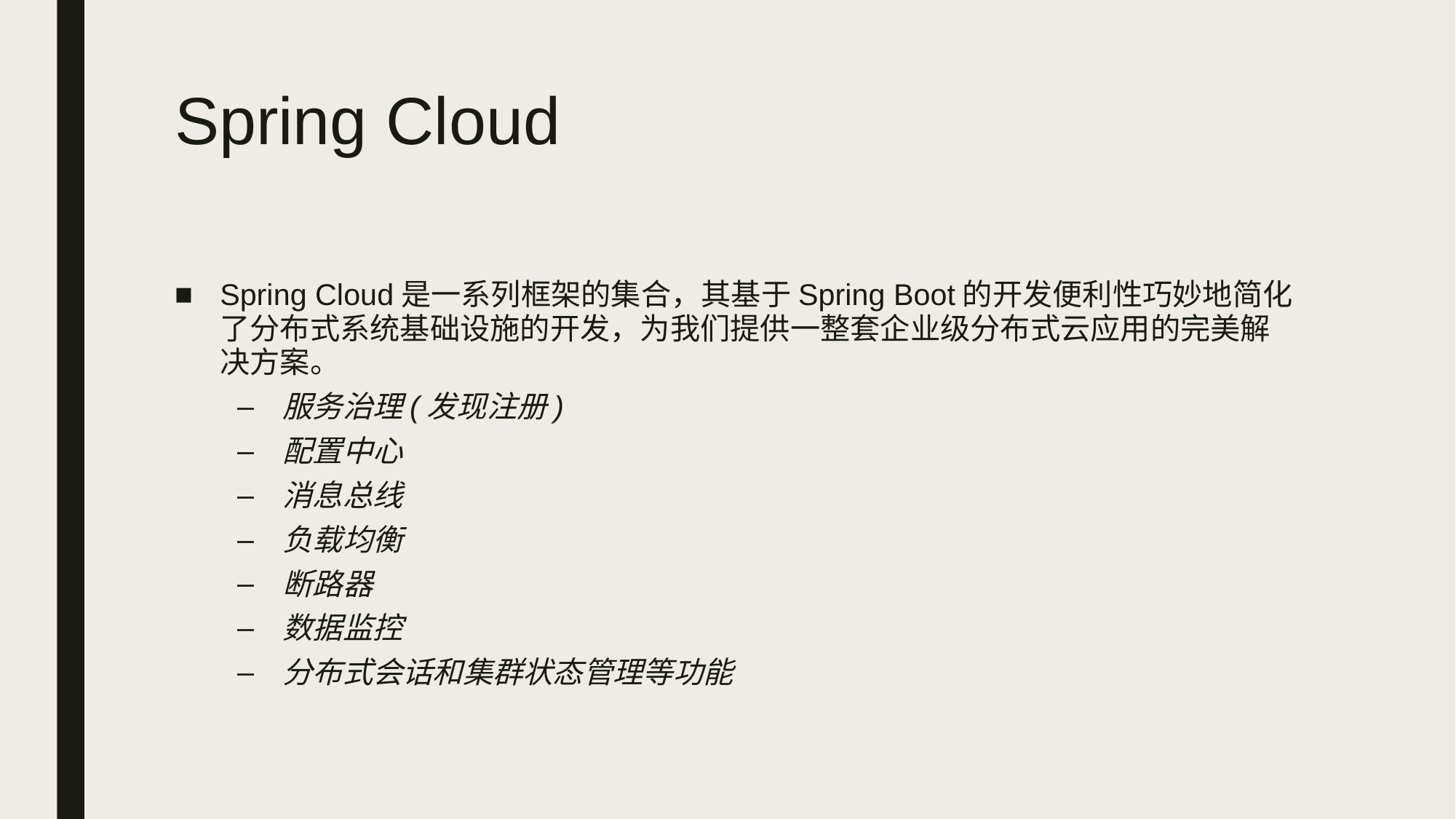

# Spring Cloud
Spring Cloud是一系列框架的集合，其基于Spring Boot的开发便利性巧妙地简化了分布式系统基础设施的开发，为我们提供一整套企业级分布式云应用的完美解决方案。
服务治理(发现注册)
配置中心
消息总线
负载均衡
断路器
数据监控
分布式会话和集群状态管理等功能